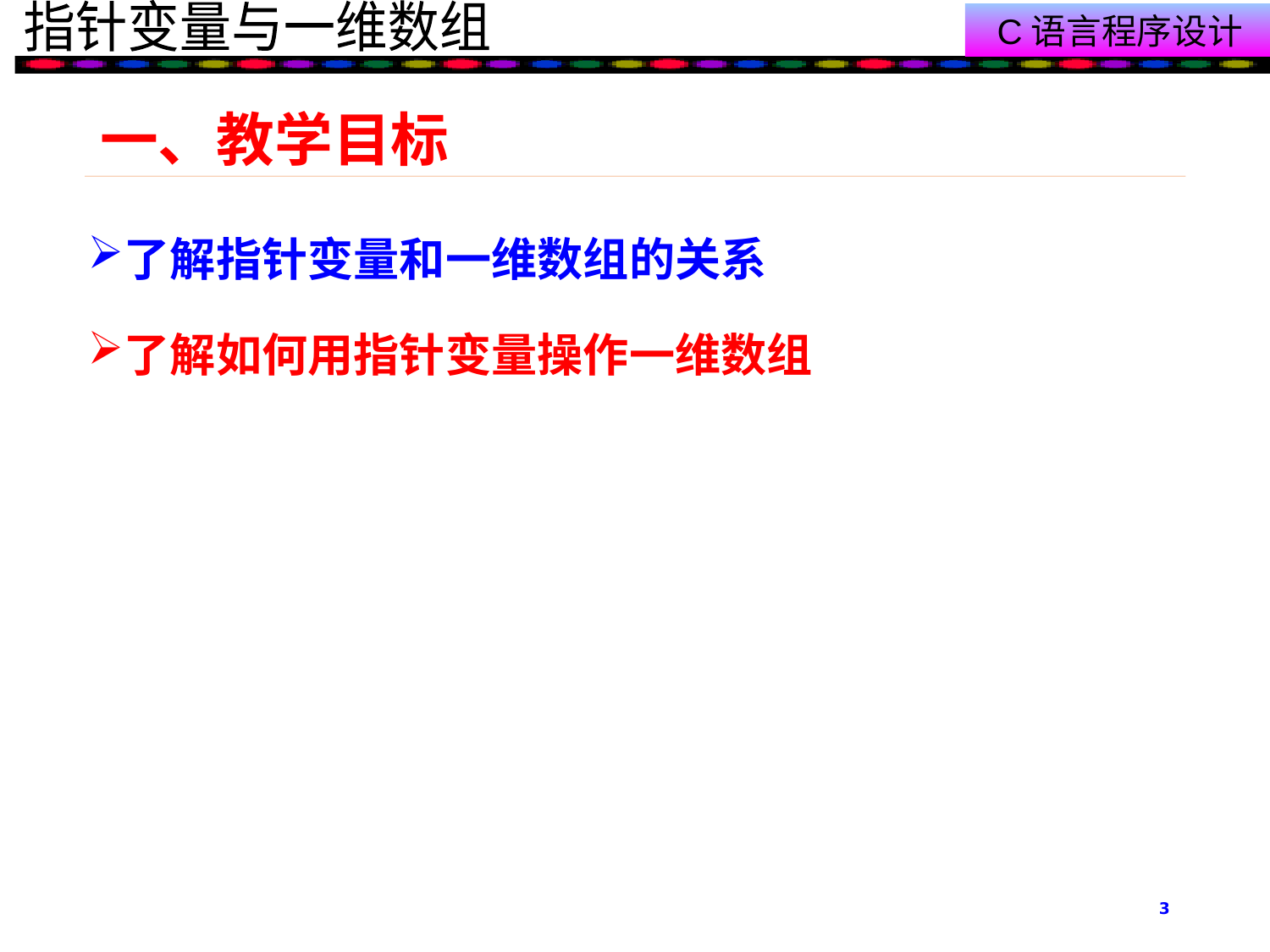

# 一、教学目标
了解指针变量和一维数组的关系
了解如何用指针变量操作一维数组

3